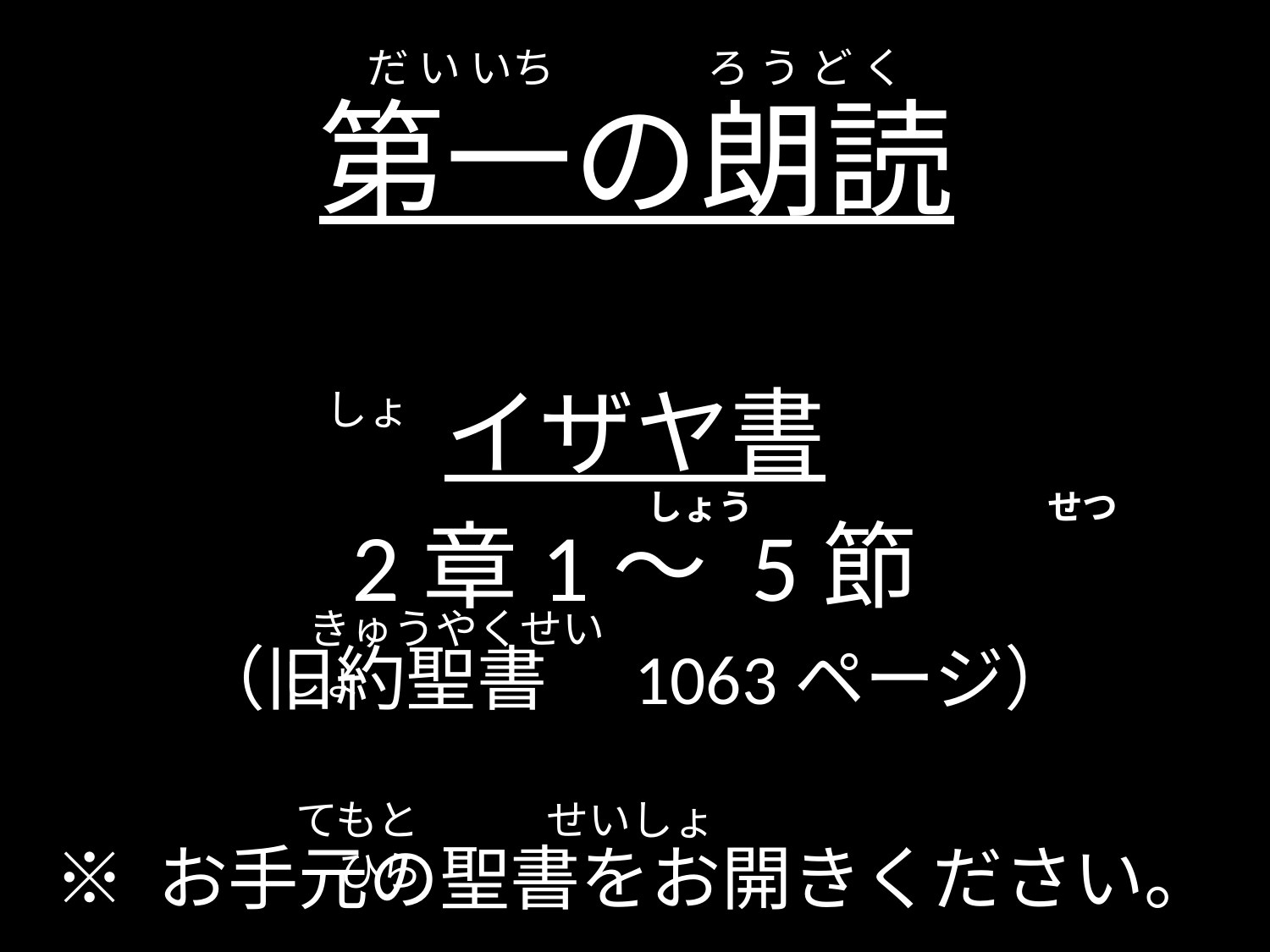

だ い いち                ろ う ど く
# 第一の朗読
　　　　　　　　　　　　　　　しょ
イザヤ書
2章1～ 5節
（旧約聖書　1063ページ）
　　　　　　  　　　　　　  　　　　しょう　                 　　　  せつ
  きゅうやくせいしょ
てもと　　　せいしょ　　　　ひら
※ お手元の聖書をお開きください。